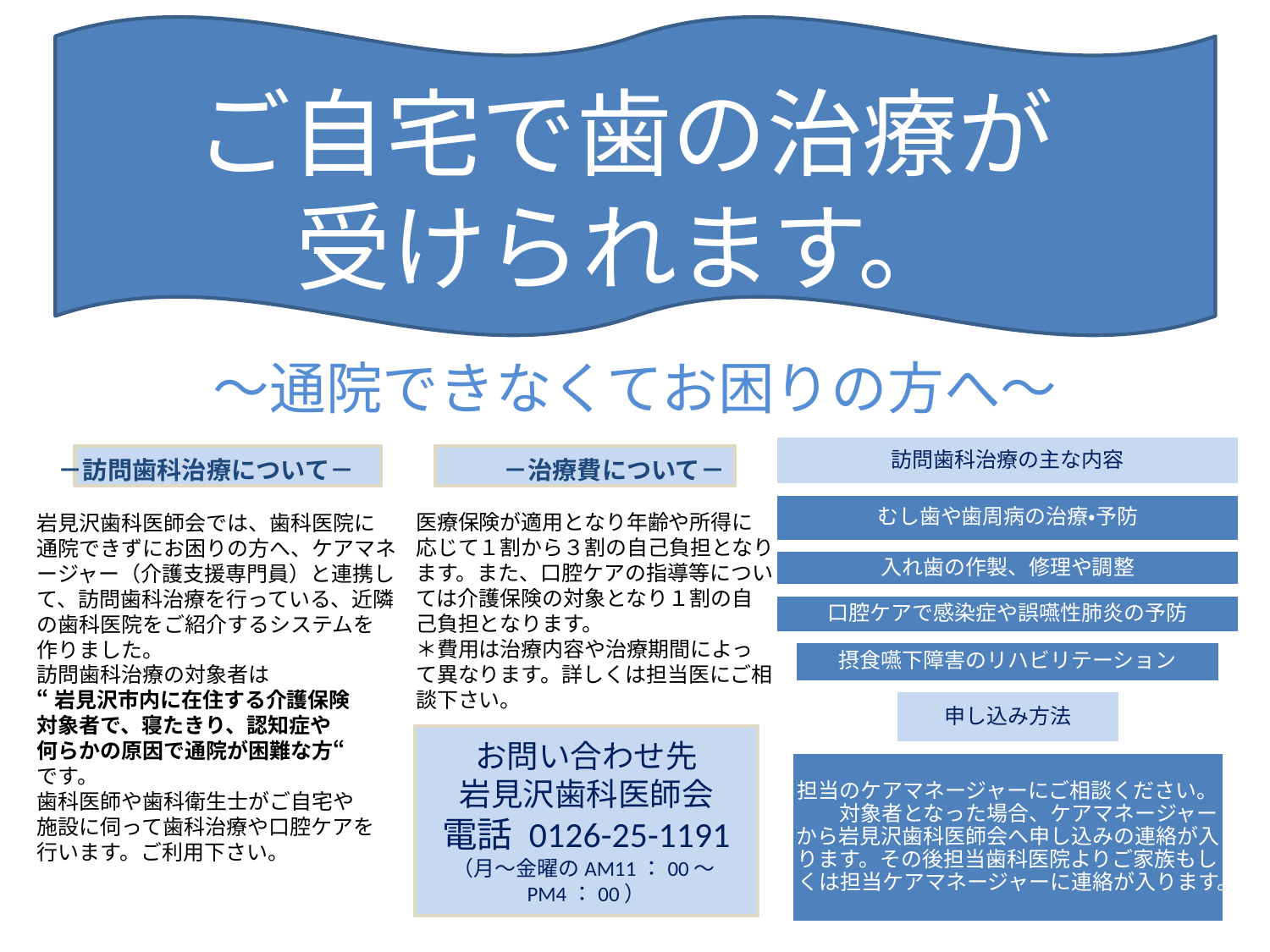

# ご自宅で歯の治療が 受けられます。
～通院できなくてお困りの方へ～
訪問歯科治療の主な内容
むし歯や歯周病の治療・予防
入れ歯の作製、修理や調整
口腔ケアで感染症や誤嚥性肺炎の予防
摂食嚥下障害のリハビリテーション
申し込み方法
担当のケアマネージャーにご相談ください。　　対象者となった場合、ケアマネージャーから岩見沢歯科医師会へ申し込みの連絡が入ります。その後担当歯科医院よりご家族もしくは担当ケアマネージャーに連絡が入ります。
　－訪問歯科治療について－　　　　　　－治療費について－

岩見沢歯科医師会では、歯科医院に
通院できずにお困りの方へ、ケアマネ
ージャー（介護支援専門員）と連携し
て、訪問歯科治療を行っている、近隣
の歯科医院をご紹介するシステムを
作りました。
訪問歯科治療の対象者は
“岩見沢市内に在住する介護保険
対象者で、寝たきり、認知症や
何らかの原因で通院が困難な方“
です。
歯科医師や歯科衛生士がご自宅や
施設に伺って歯科治療や口腔ケアを
行います。ご利用下さい。

医療保険が適用となり年齢や所得に
応じて１割から３割の自己負担となり
ます。また、口腔ケアの指導等につい
ては介護保険の対象となり１割の自
己負担となります。
＊費用は治療内容や治療期間によっ
て異なります。詳しくは担当医にご相
談下さい。

お問い合わせ先
岩見沢歯科医師会
電話 0126-25-1191
（月～金曜のAM11：00～PM4：00）